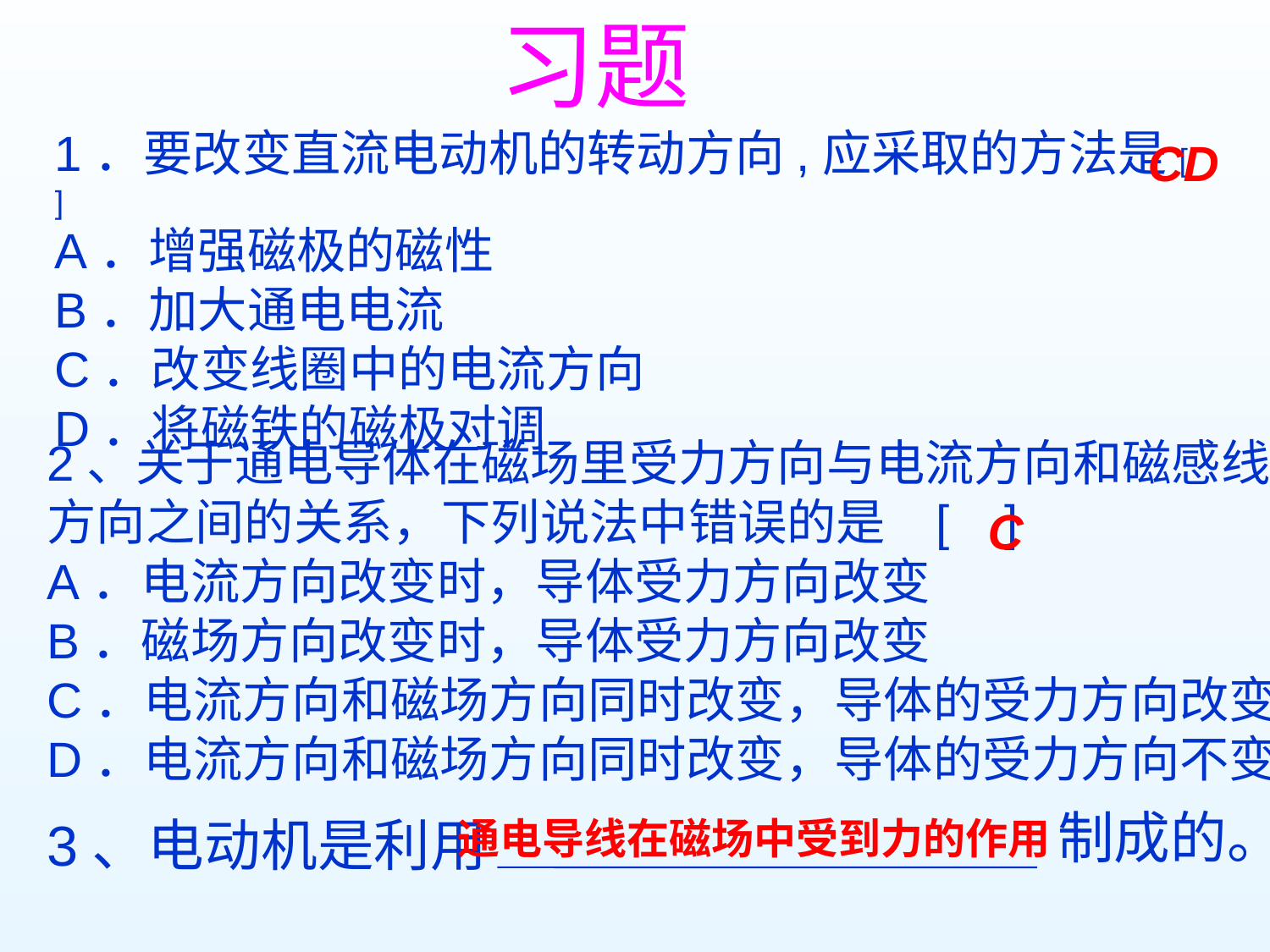

习题
1．要改变直流电动机的转动方向,应采取的方法是[        ]
A．增强磁极的磁性
B．加大通电电流
C．改变线圈中的电流方向
D．将磁铁的磁极对调
CD
2、关于通电导体在磁场里受力方向与电流方向和磁感线方向之间的关系，下列说法中错误的是	[    ]
A．电流方向改变时，导体受力方向改变
B．磁场方向改变时，导体受力方向改变
C．电流方向和磁场方向同时改变，导体的受力方向改变
D．电流方向和磁场方向同时改变，导体的受力方向不变
C
制成的。
3、电动机是利用
通电导线在磁场中受到力的作用